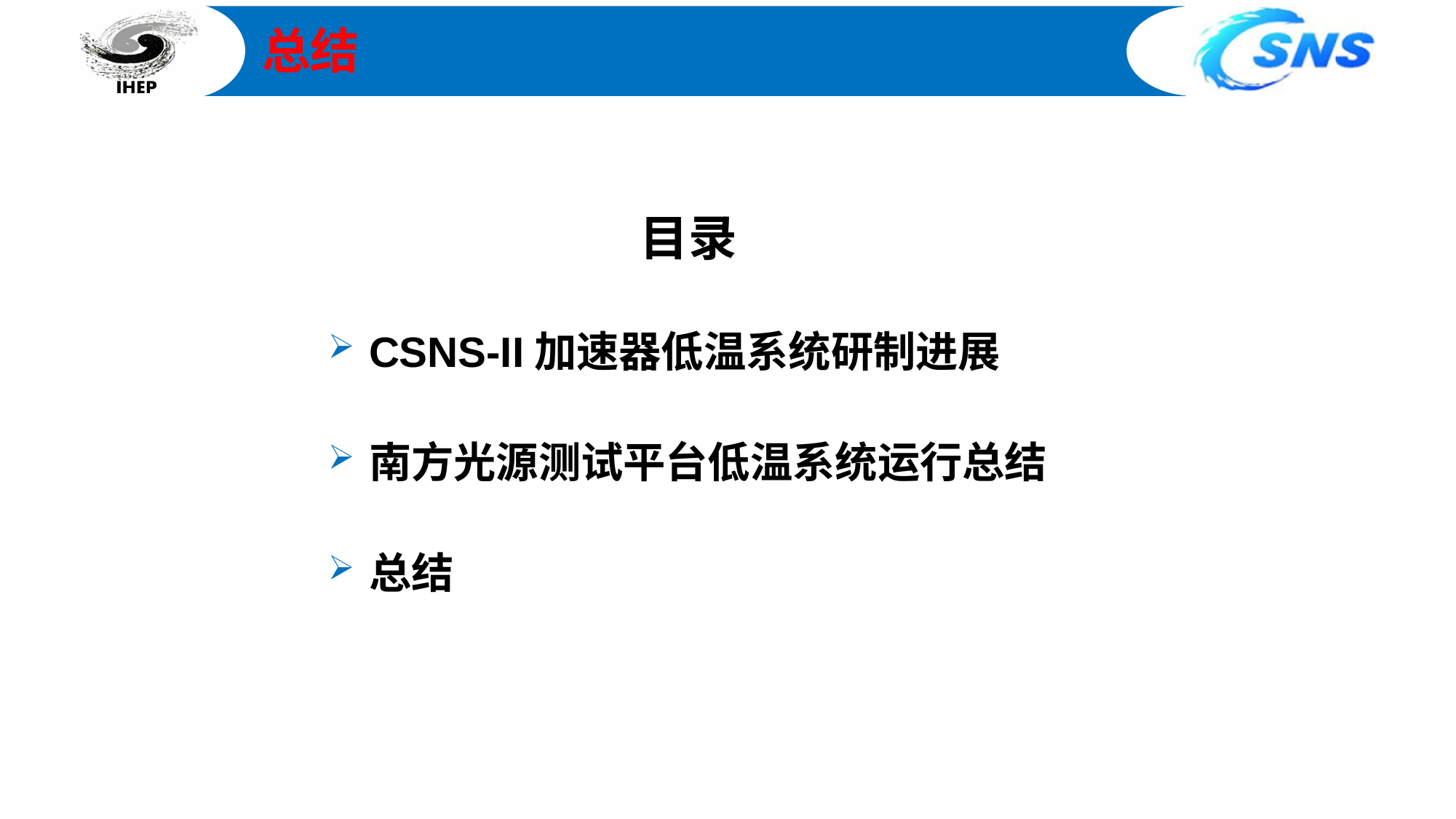

总结
目录
CSNS-II加速器低温系统研制进展
南方光源测试平台低温系统运行总结
总结